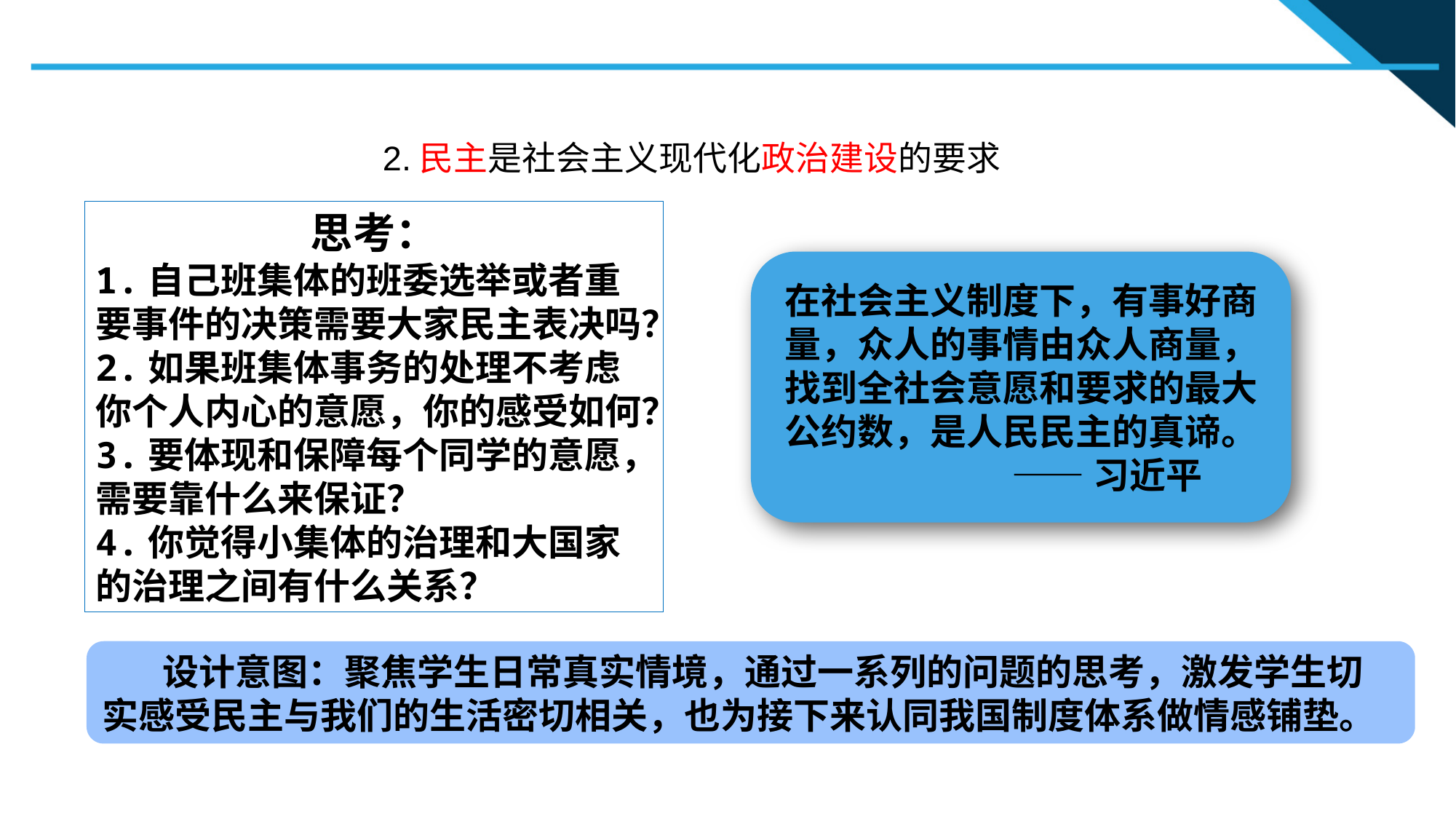

2.民主是社会主义现代化政治建设的要求
思考：
1.自己班集体的班委选举或者重要事件的决策需要大家民主表决吗？2.如果班集体事务的处理不考虑你个人内心的意愿，你的感受如何？3.要体现和保障每个同学的意愿，需要靠什么来保证？
4.你觉得小集体的治理和大国家的治理之间有什么关系？

在社会主义制度下，有事好商量，众人的事情由众人商量，找到全社会意愿和要求的最大公约数，是人民民主的真谛。
                     ——习近平
       设计意图：聚焦学生日常真实情境，通过一系列的问题的思考，激发学生切实感受民主与我们的生活密切相关，也为接下来认同我国制度体系做情感铺垫。